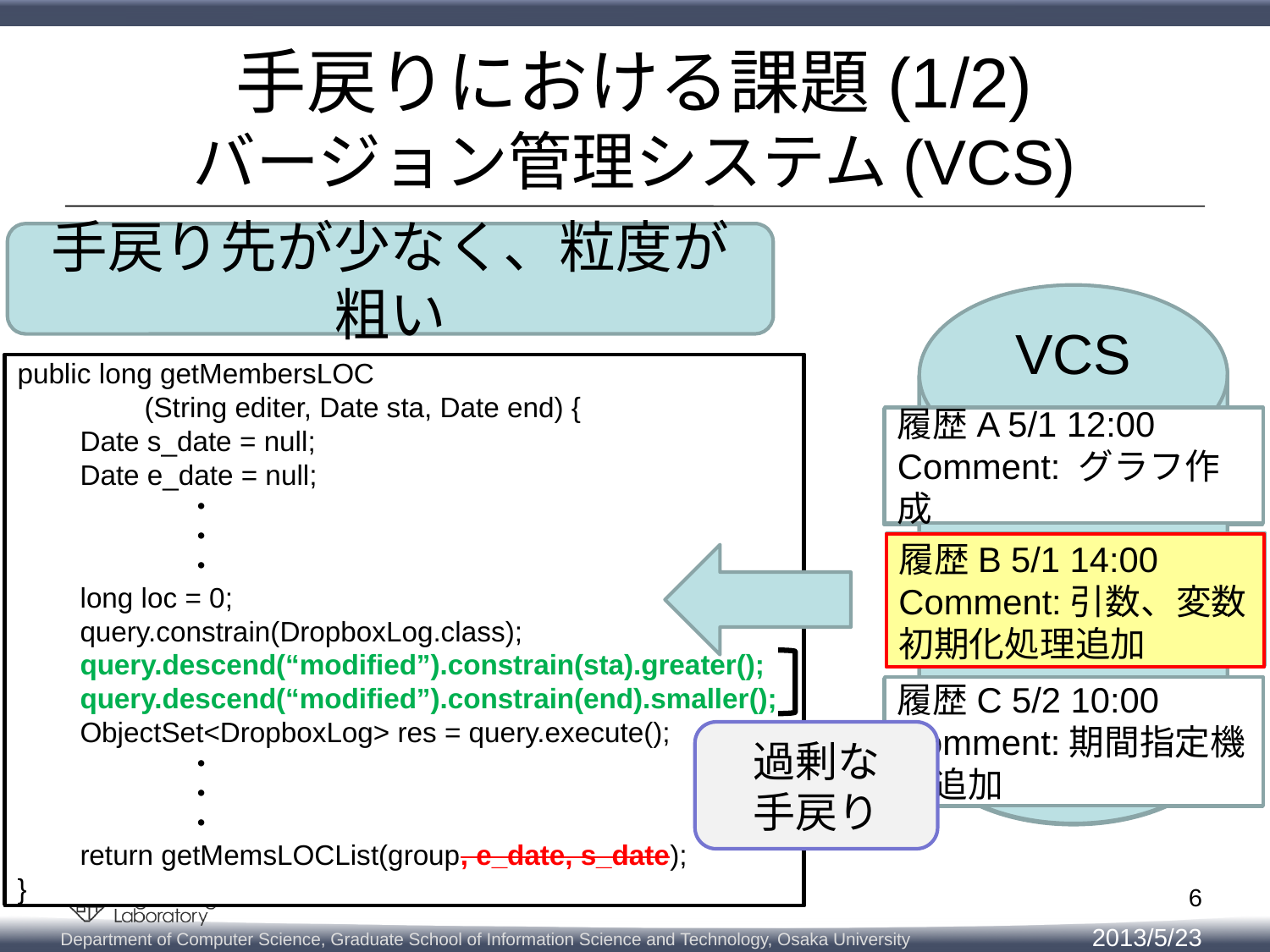

# 手戻りにおける課題(1/2) バージョン管理システム(VCS)

手戻り先が少なく、粒度が粗い
VCS

VCS

public long getMembersLOC
	(String editer, Date sta, Date end) {
        Date s_date = null;
        Date e_date = null;
                             ・
                             ・
                             ・
        long loc = 0;
        query.constrain(DropboxLog.class);
        query.descend(“modified”).constrain(sta).greater();
        query.descend(“modified”).constrain(end).smaller();
        ObjectSet<DropboxLog> res = query.execute();
                             ・
                             ・
                             ・
        return getMemsLOCList(group, e_date, s_date);
}
public long getMembersLOC
	(String editer, Date sta, Date end) {
        Date s_date = null;
        Date e_date = null;
                             ・
                             ・
                             ・
        long loc = 0;
        query.constrain(DropboxLog.class);
        query.descend(“modified”).constrain(sta).greater();
        query.descend(“modified”).constrain(end).smaller();
        ObjectSet<DropboxLog> res = query.execute();
                             ・
                             ・
                             ・
        return getMemsLOCList(group, e_date, s_date);
}
public long getMembersLOC
	(String editer, Date sta, Date end) {
        Date s_date = null;
        Date e_date = null;
                             ・
                             ・
                             ・
        long loc = 0;
        query.constrain(DropboxLog.class);
        query.descend(“modified”).constrain(sta).greater();
        query.descend(“modified”).constrain(end).smaller();
        ObjectSet<DropboxLog> res = query.execute();
                             ・
                             ・
                             ・
        return getMemsLOCList(group, e_date, s_date);
}
public long getMembersLOC
	(String editer) {
　　　　　　　　　　　　・
                             ・
                             ・
        long loc = 0;
        query.constrain(DropboxLog.class);
        ObjectSet<DropboxLog> res = query.execute();
                             ・
                             ・
                             ・
        return getMemsLOCList(group);
}

public long getMembersLOC
	(String editer, Date sta, Date end) {
        Date s_date = null;
        Date e_date = null;
                             ・
                             ・
                             ・
        long loc = 0;
        query.constrain(DropboxLog.class);
        ObjectSet<DropboxLog> res = query.execute();
                             ・
                             ・
                             ・
        return getMemsLOCList(group);
}

履歴A 5/1 12:00
Comment: グラフ作成
履歴A 5/1 12:00
Comment: グラフ作成
履歴B 5/1 14:00
Comment:引数、変数初期化処理追加
履歴B 5/1 14:00
Comment:引数、変数初期化処理追加
履歴B 5/1 14:00
Comment:引数、変数初期化処理追加

履歴C 5/2 10:00
Comment:期間指定機能追加
履歴C 5/2 10:00
Comment:期間指定機能追加
過剰な
手戻り

6
2013/5/23